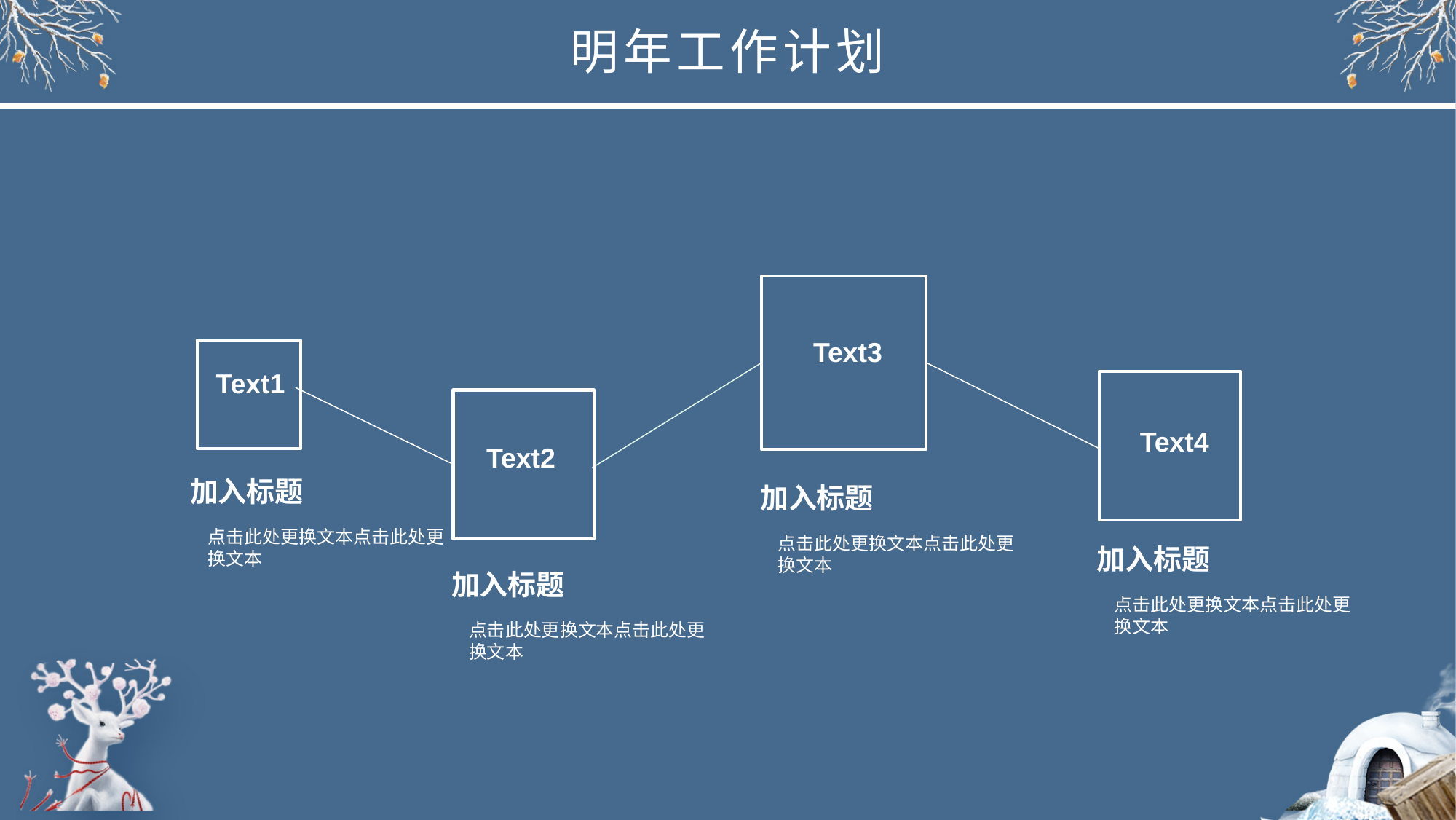

明年工作计划

Text3

Text1

Text4
Text2
加入标题
点击此处更换文本点击此处更换文本
加入标题
点击此处更换文本点击此处更换文本
加入标题
点击此处更换文本点击此处更换文本
加入标题
点击此处更换文本点击此处更换文本